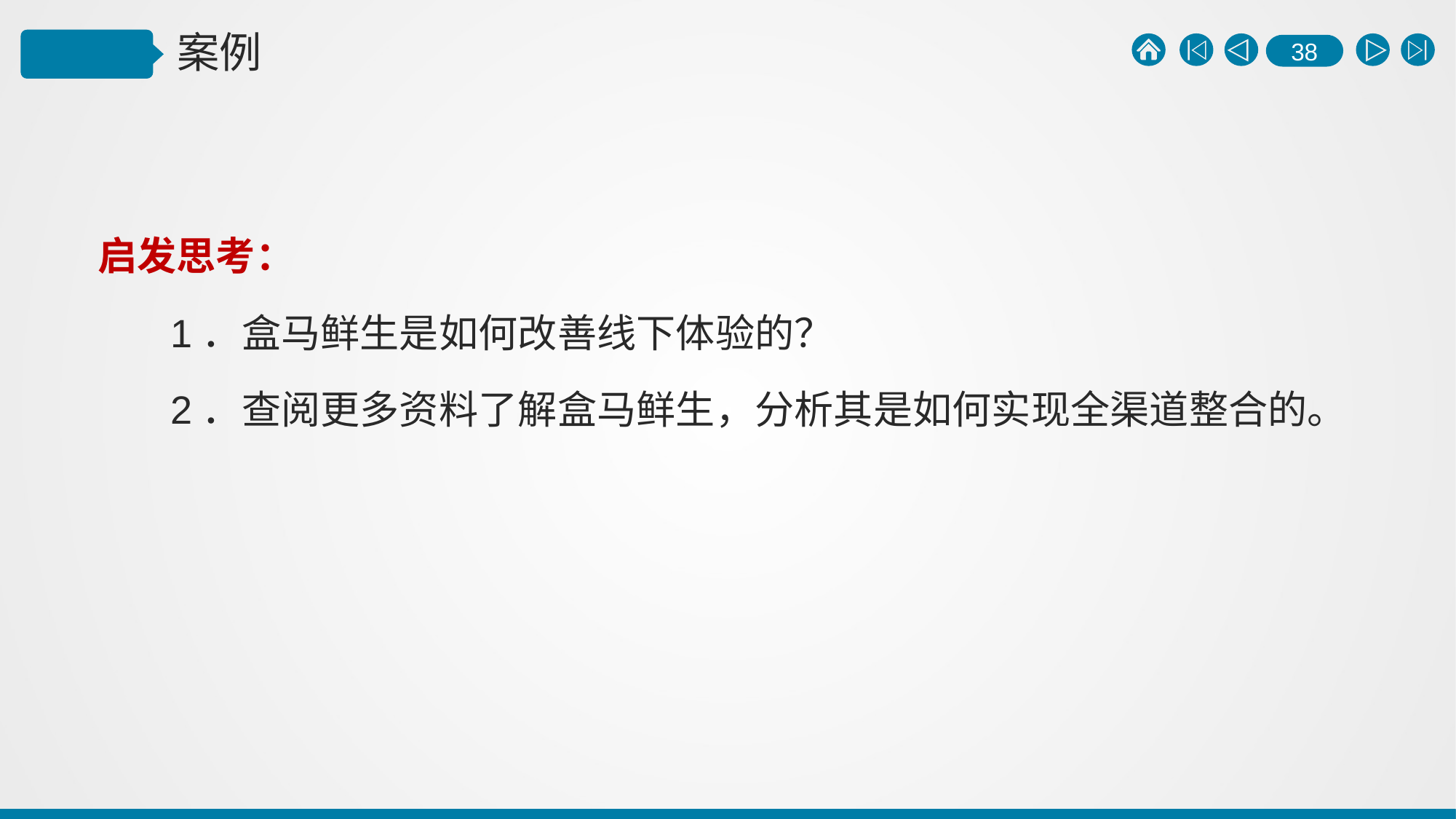

启发思考：
1．盒马鲜生是如何改善线下体验的？
2．查阅更多资料了解盒马鲜生，分析其是如何实现全渠道整合的。